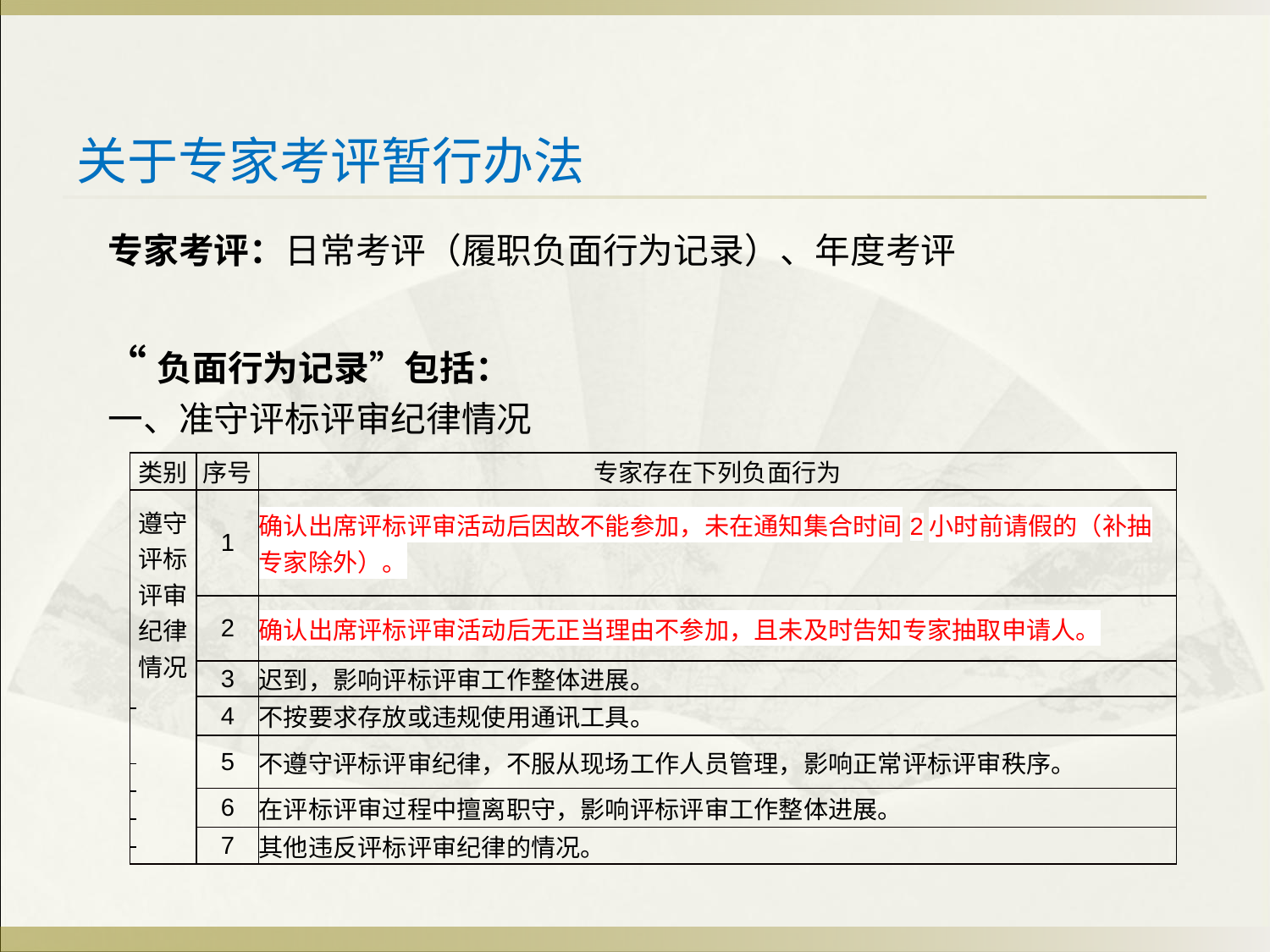

# 关于专家考评暂行办法
   专家考评：日常考评（履职负面行为记录）、年度考评

   “负面行为记录”包括：
   一、准守评标评审纪律情况

| 类别 | 序号 | 专家存在下列负面行为 |
| --- | --- | --- |
| 遵守 评标评审纪律情况 | 1 | 确认出席评标评审活动后因故不能参加，未在通知集合时间2小时前请假的（补抽专家除外）。 |
|  | 2 | 确认出席评标评审活动后无正当理由不参加，且未及时告知专家抽取申请人。 |
|  | 3 | 迟到，影响评标评审工作整体进展。 |
|  | 4 | 不按要求存放或违规使用通讯工具。 |
|  | 5 | 不遵守评标评审纪律，不服从现场工作人员管理，影响正常评标评审秩序。 |
|  | 6 | 在评标评审过程中擅离职守，影响评标评审工作整体进展。 |
|  | 7 | 其他违反评标评审纪律的情况。 |